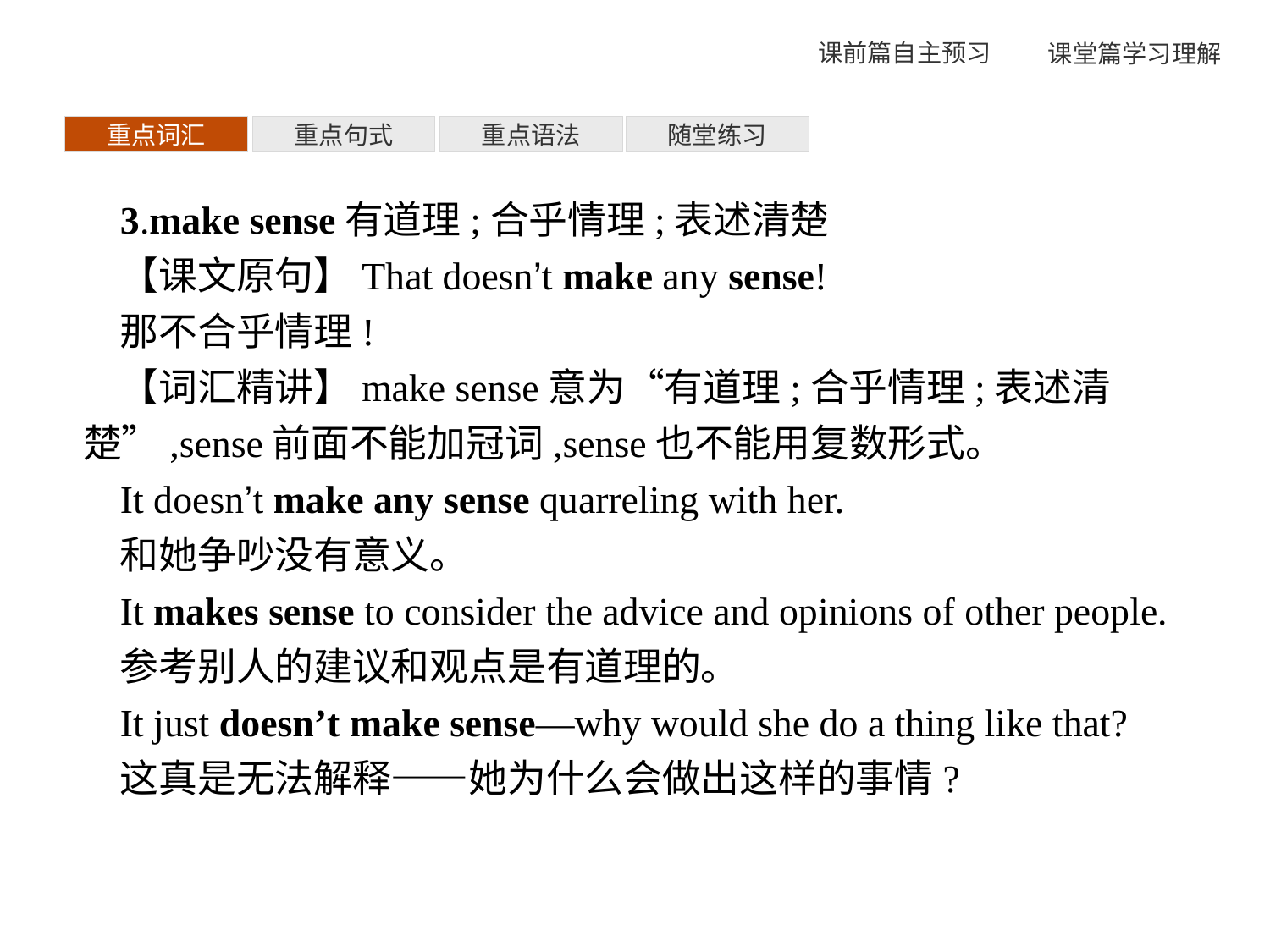

重点词汇
重点句式
重点语法
随堂练习
3.make sense有道理;合乎情理;表述清楚
【课文原句】That doesn’t make any sense!
那不合乎情理!
【词汇精讲】make sense意为“有道理;合乎情理;表述清楚”,sense前面不能加冠词,sense也不能用复数形式。
It doesn’t make any sense quarreling with her.
和她争吵没有意义。
It makes sense to consider the advice and opinions of other people.
参考别人的建议和观点是有道理的。
It just doesn’t make sense—why would she do a thing like that?
这真是无法解释——她为什么会做出这样的事情?